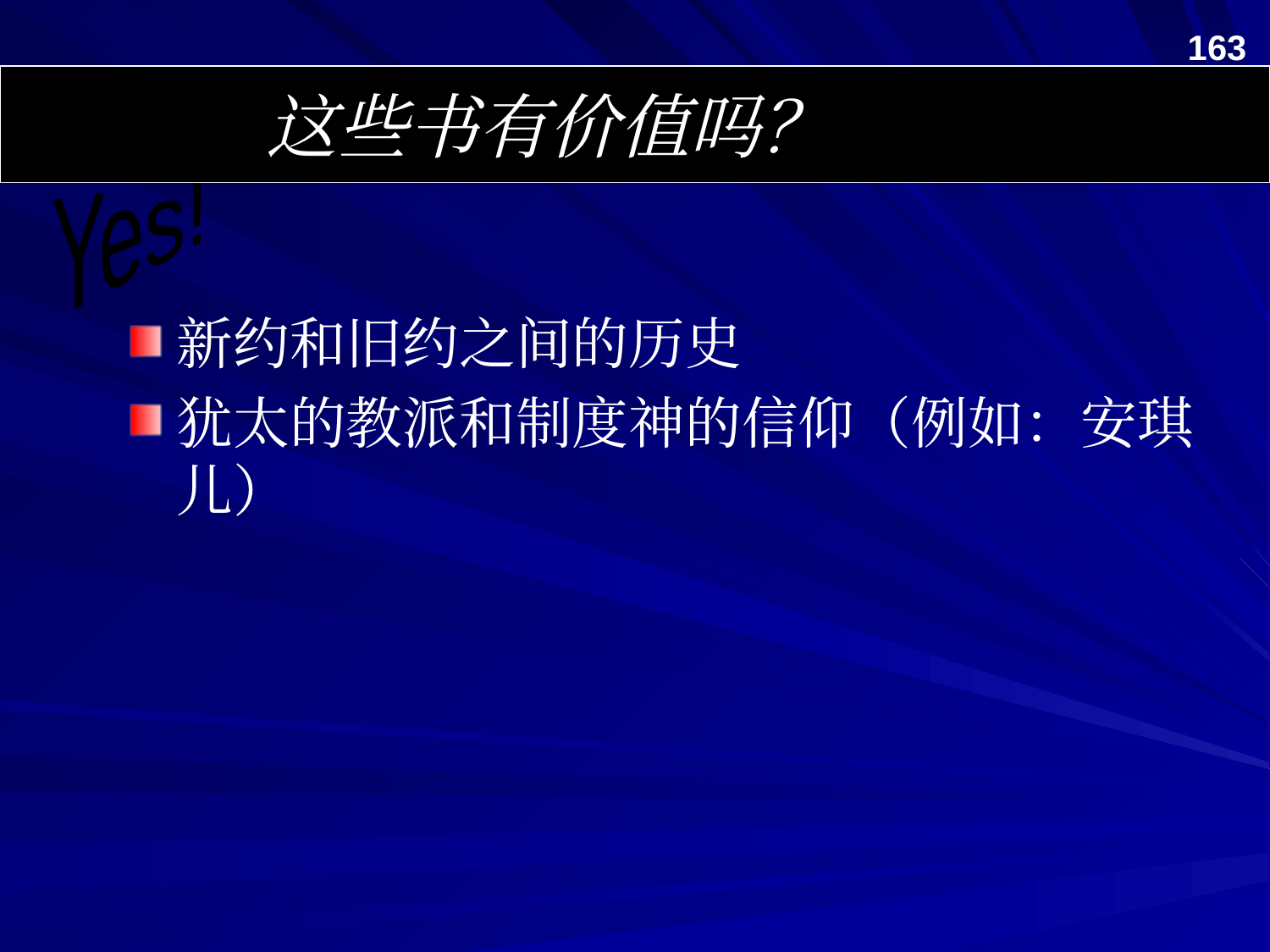

163
这些书有价值吗？
# So do these books have any value?
Yes!
新约和旧约之间的历史
犹太的教派和制度神的信仰（例如：安琪儿）